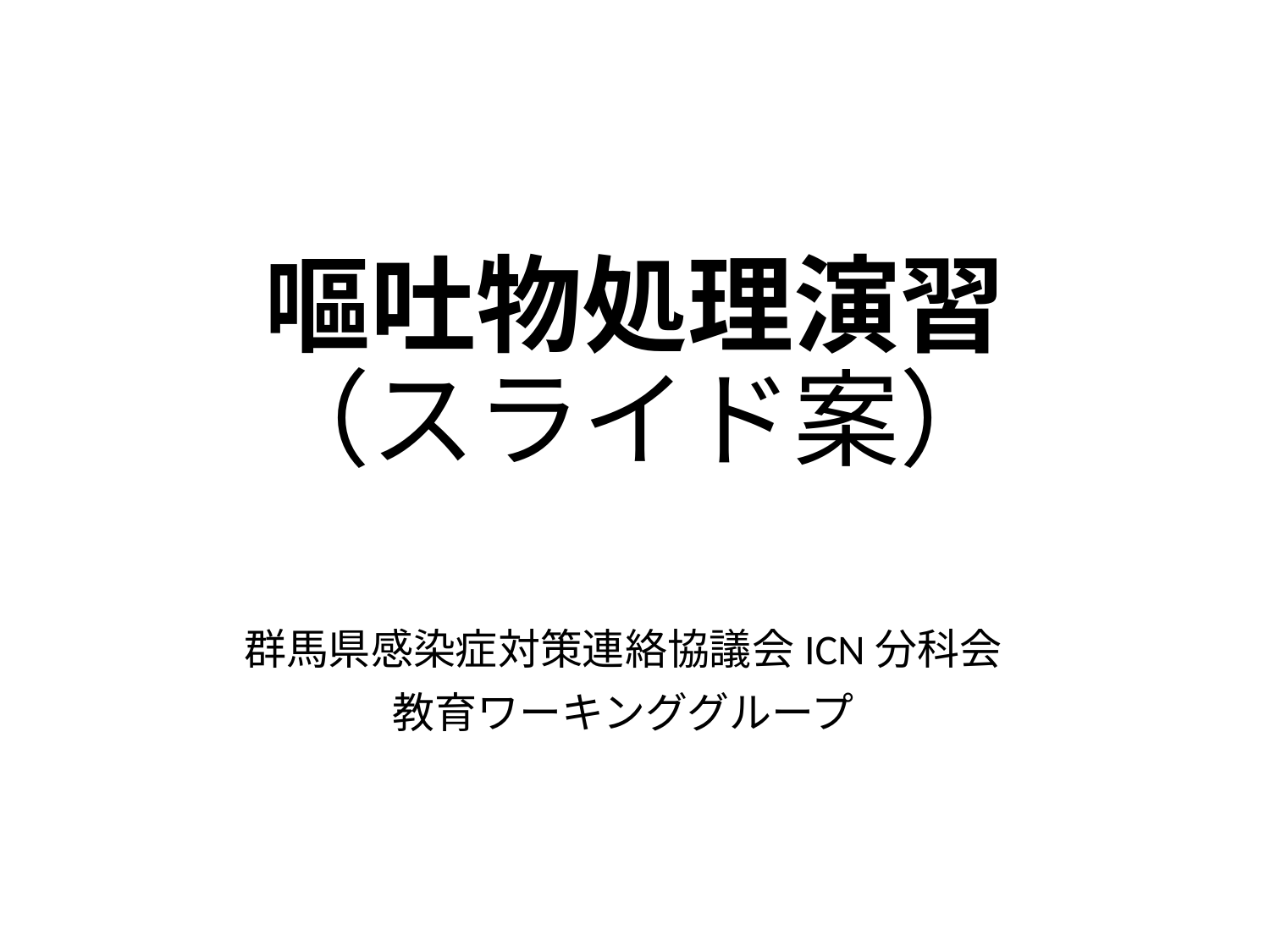

# 嘔吐物処理演習 （スライド案）
群馬県感染症対策連絡協議会ICN分科会
教育ワーキンググループ